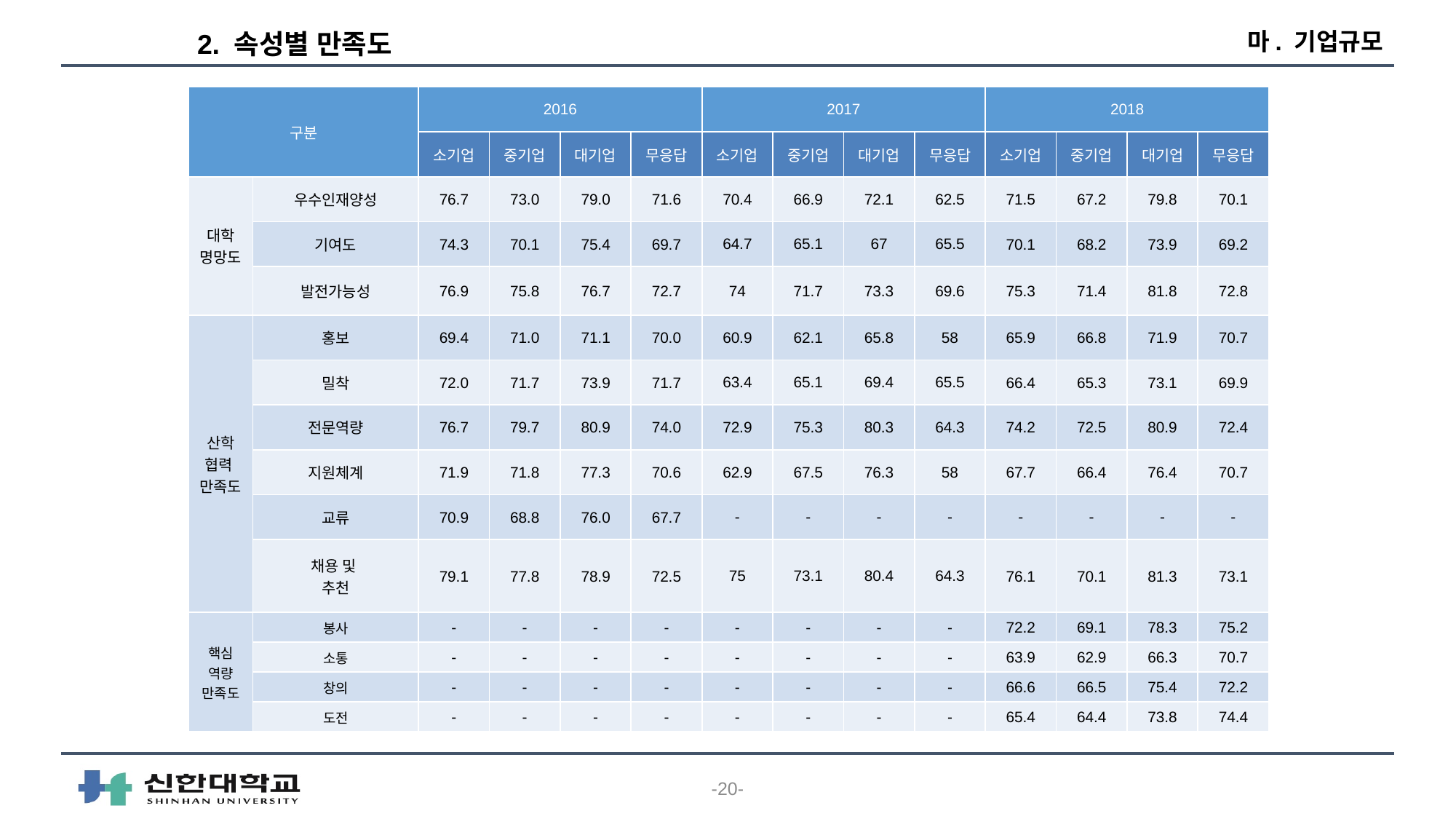

마. 기업규모
# 2. 속성별 만족도
| 구분 |  | 2016 |  |  |  | 2017 |  |  |  | 2018 |  |  |  |
| --- | --- | --- | --- | --- | --- | --- | --- | --- | --- | --- | --- | --- | --- |
|  |  | 소기업 | 중기업 | 대기업 | 무응답 | 소기업 | 중기업 | 대기업 | 무응답 | 소기업 | 중기업 | 대기업 | 무응답 |
| 대학 명망도 | 우수인재양성 | 76.7 | 73.0 | 79.0 | 71.6 | 70.4 | 66.9 | 72.1 | 62.5 | 71.5 | 67.2 | 79.8 | 70.1 |
|  | 기여도 | 74.3 | 70.1 | 75.4 | 69.7 | 64.7 | 65.1 | 67 | 65.5 | 70.1 | 68.2 | 73.9 | 69.2 |
|  | 발전가능성 | 76.9 | 75.8 | 76.7 | 72.7 | 74 | 71.7 | 73.3 | 69.6 | 75.3 | 71.4 | 81.8 | 72.8 |
| 산학 협력 만족도 | 홍보 | 69.4 | 71.0 | 71.1 | 70.0 | 60.9 | 62.1 | 65.8 | 58 | 65.9 | 66.8 | 71.9 | 70.7 |
|  | 밀착 | 72.0 | 71.7 | 73.9 | 71.7 | 63.4 | 65.1 | 69.4 | 65.5 | 66.4 | 65.3 | 73.1 | 69.9 |
|  | 전문역량 | 76.7 | 79.7 | 80.9 | 74.0 | 72.9 | 75.3 | 80.3 | 64.3 | 74.2 | 72.5 | 80.9 | 72.4 |
|  | 지원체계 | 71.9 | 71.8 | 77.3 | 70.6 | 62.9 | 67.5 | 76.3 | 58 | 67.7 | 66.4 | 76.4 | 70.7 |
|  | 교류 | 70.9 | 68.8 | 76.0 | 67.7 | - | - | - | - | - | - | - | - |
|  | 채용 및 추천 | 79.1 | 77.8 | 78.9 | 72.5 | 75 | 73.1 | 80.4 | 64.3 | 76.1 | 70.1 | 81.3 | 73.1 |
| 핵심 역량 만족도 | 봉사 | - | - | - | - | - | - | - | - | 72.2 | 69.1 | 78.3 | 75.2 |
|  | 소통 | - | - | - | - | - | - | - | - | 63.9 | 62.9 | 66.3 | 70.7 |
|  | 창의 | - | - | - | - | - | - | - | - | 66.6 | 66.5 | 75.4 | 72.2 |
|  | 도전 | - | - | - | - | - | - | - | - | 65.4 | 64.4 | 73.8 | 74.4 |
-20-